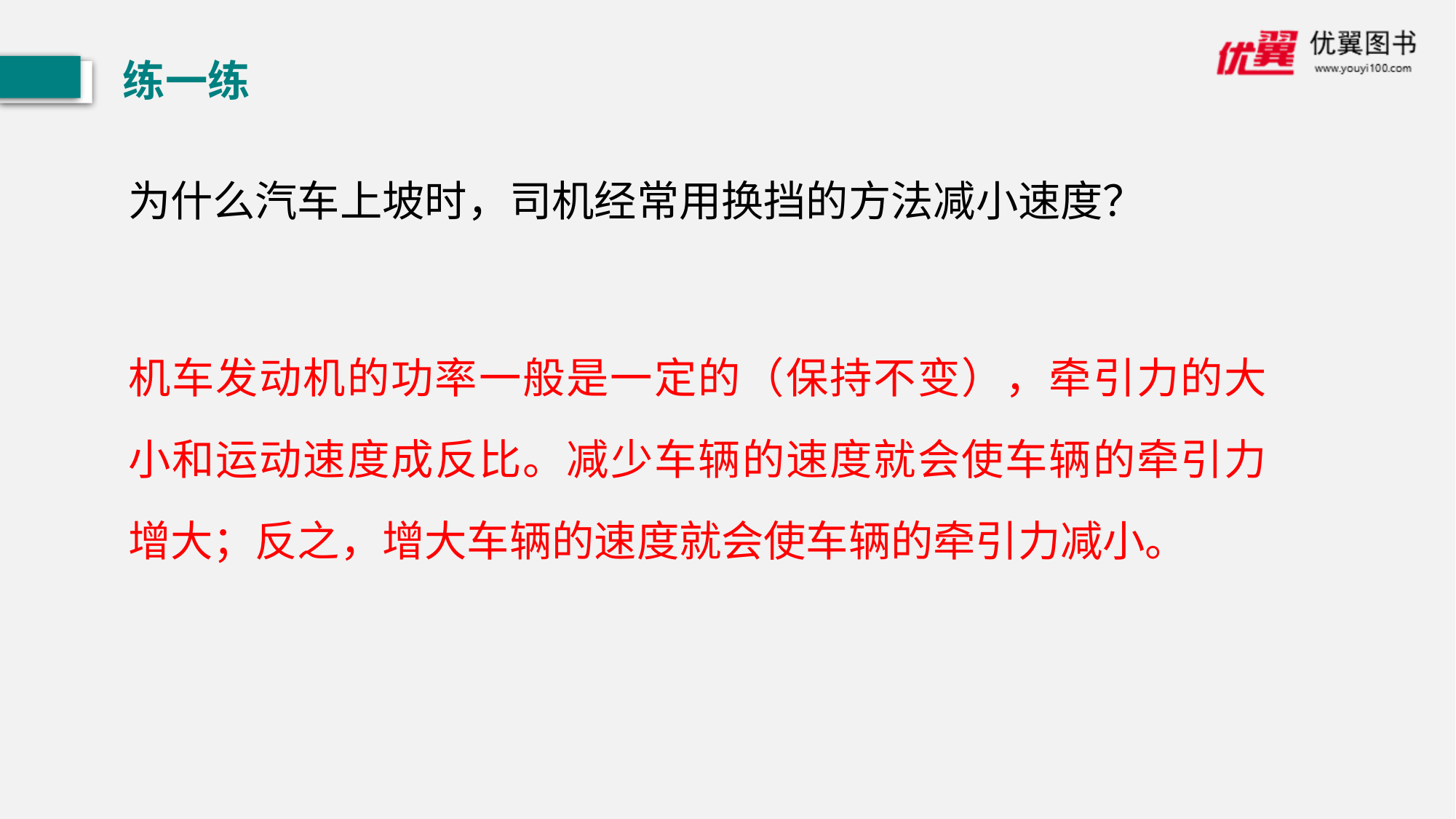

练一练

为什么汽车上坡时，司机经常用换挡的方法减小速度？
机车发动机的功率一般是一定的（保持不变），牵引力的大小和运动速度成反比。减少车辆的速度就会使车辆的牵引力增大；反之，增大车辆的速度就会使车辆的牵引力减小。